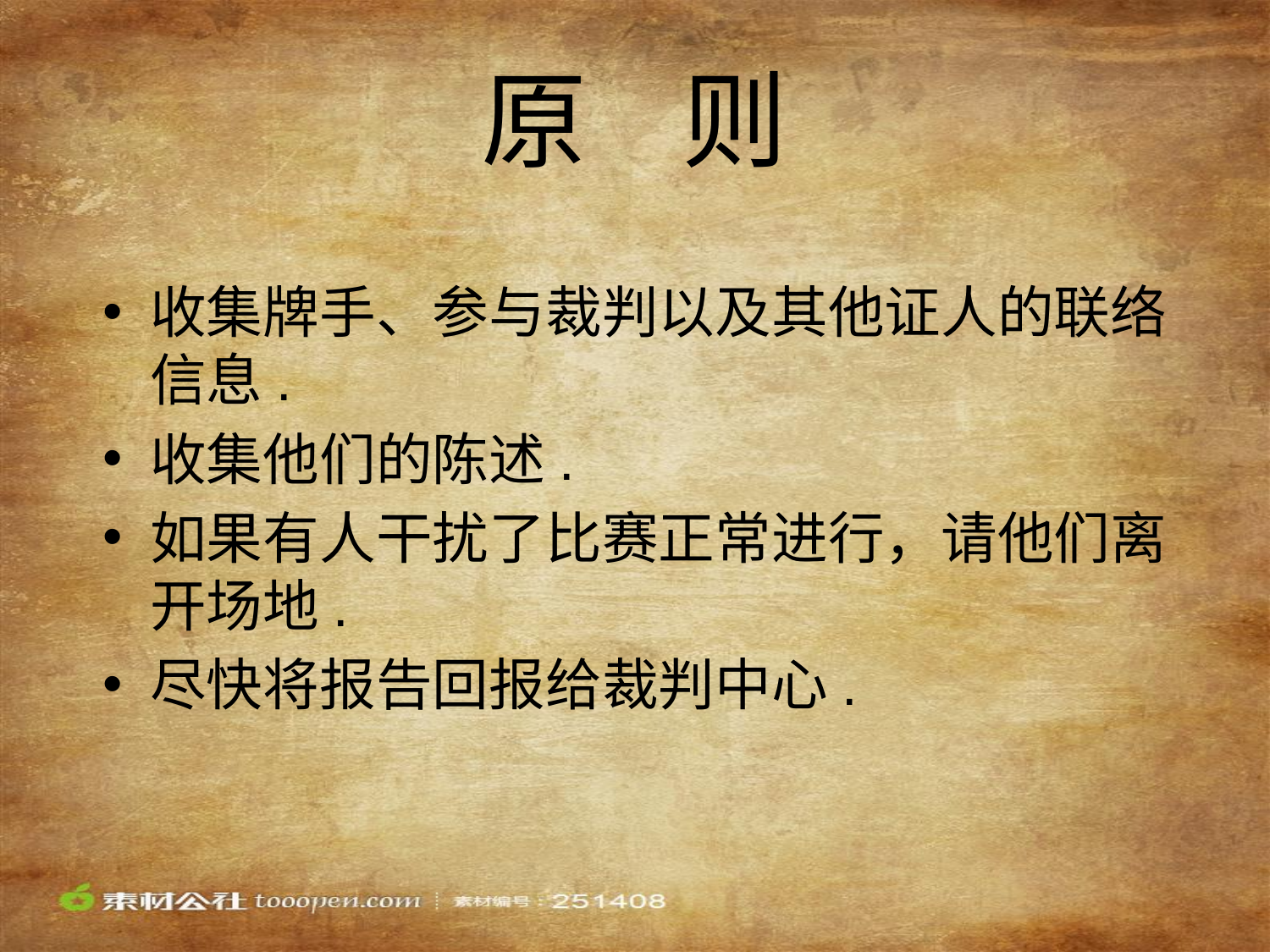

# 原    则
收集牌手、参与裁判以及其他证人的联络信息.
收集他们的陈述.
如果有人干扰了比赛正常进行，请他们离开场地.
尽快将报告回报给裁判中心.